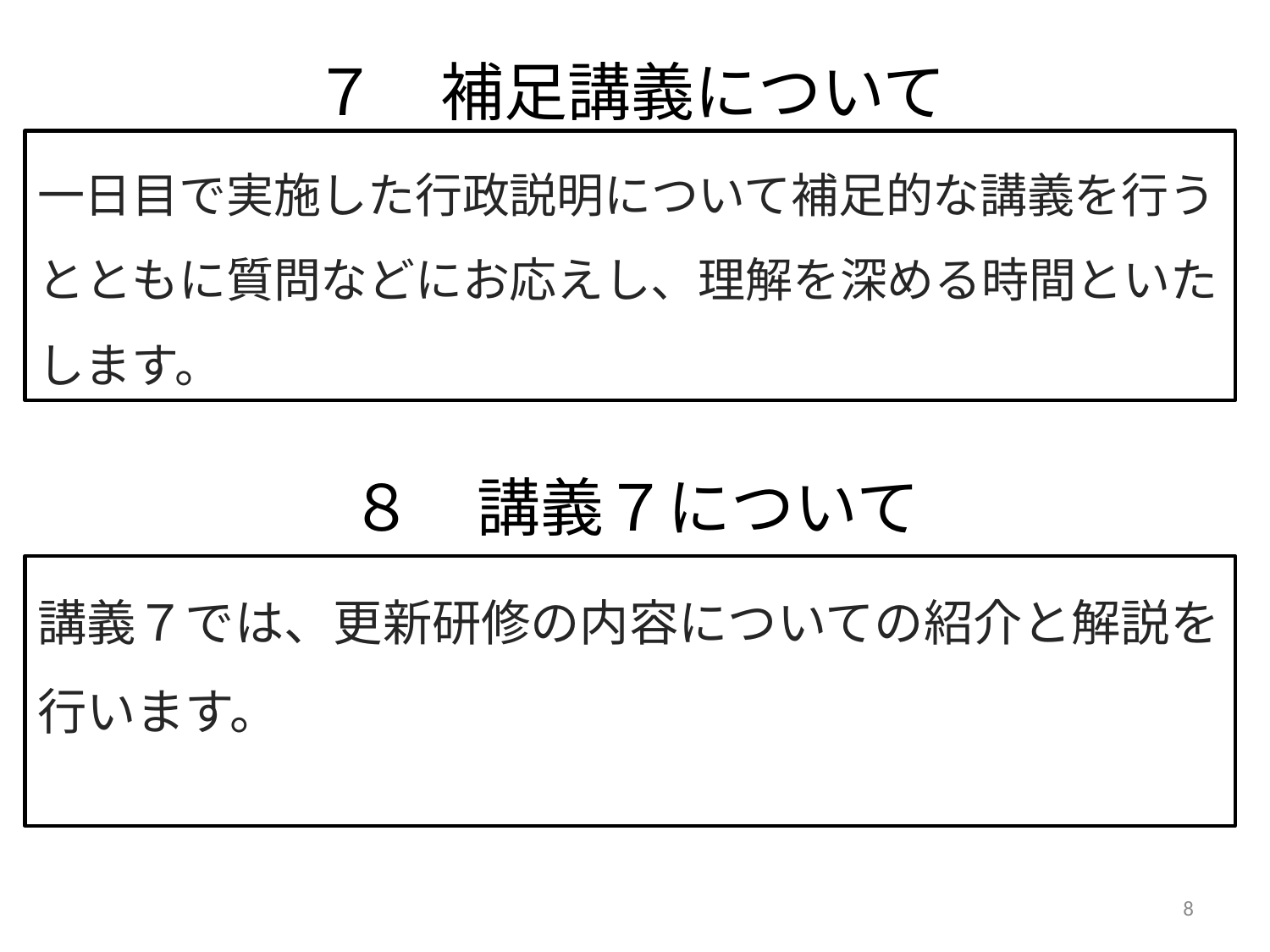

# ７　補足講義について
一日目で実施した行政説明について補足的な講義を行うとともに質問などにお応えし、理解を深める時間といたします。
８　講義７について
講義７では、更新研修の内容についての紹介と解説を行います。

8